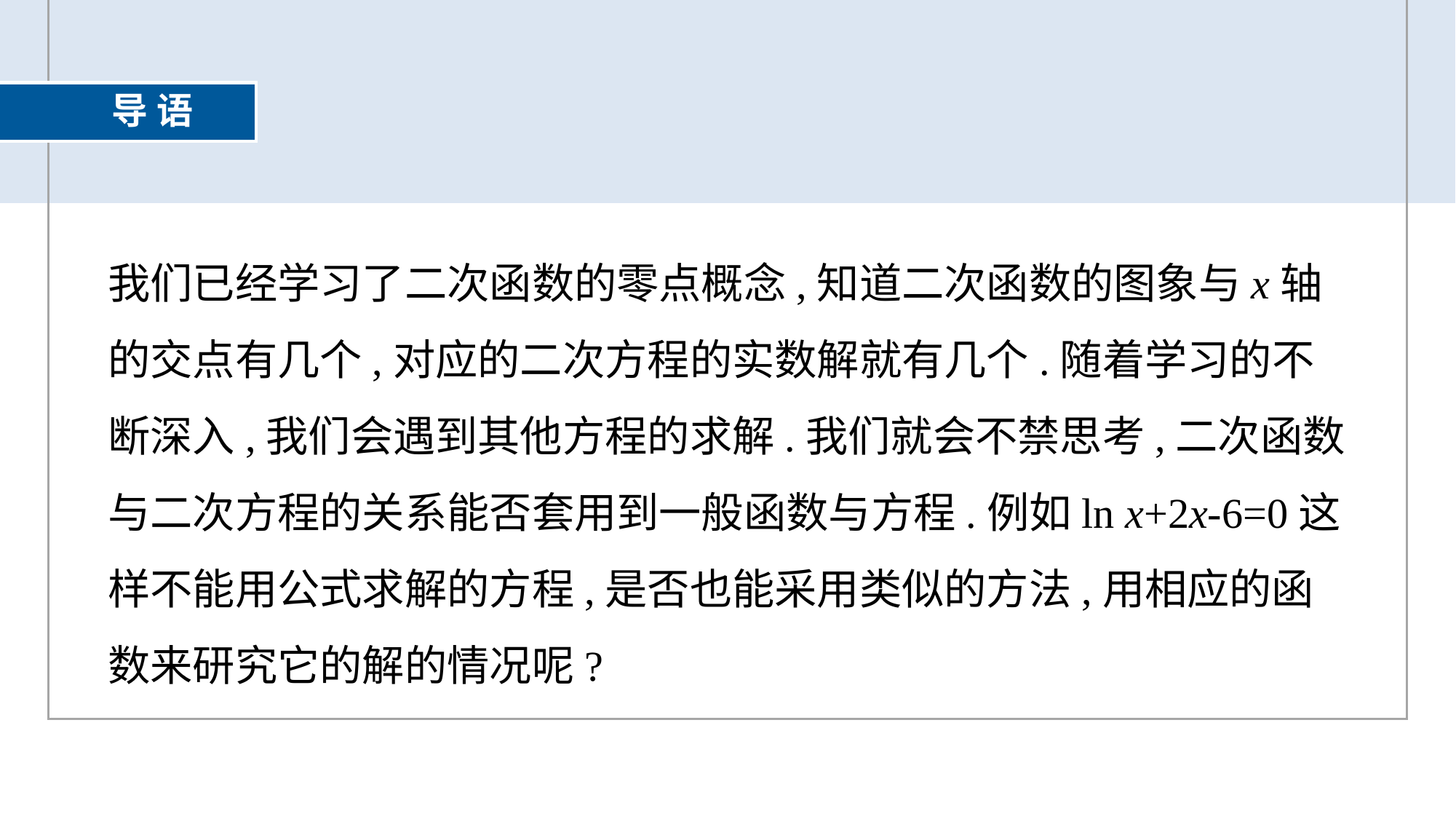

导 语

我们已经学习了二次函数的零点概念,知道二次函数的图象与x轴的交点有几个,对应的二次方程的实数解就有几个.随着学习的不断深入,我们会遇到其他方程的求解.我们就会不禁思考,二次函数与二次方程的关系能否套用到一般函数与方程.例如ln x+2x-6=0这样不能用公式求解的方程,是否也能采用类似的方法,用相应的函数来研究它的解的情况呢?